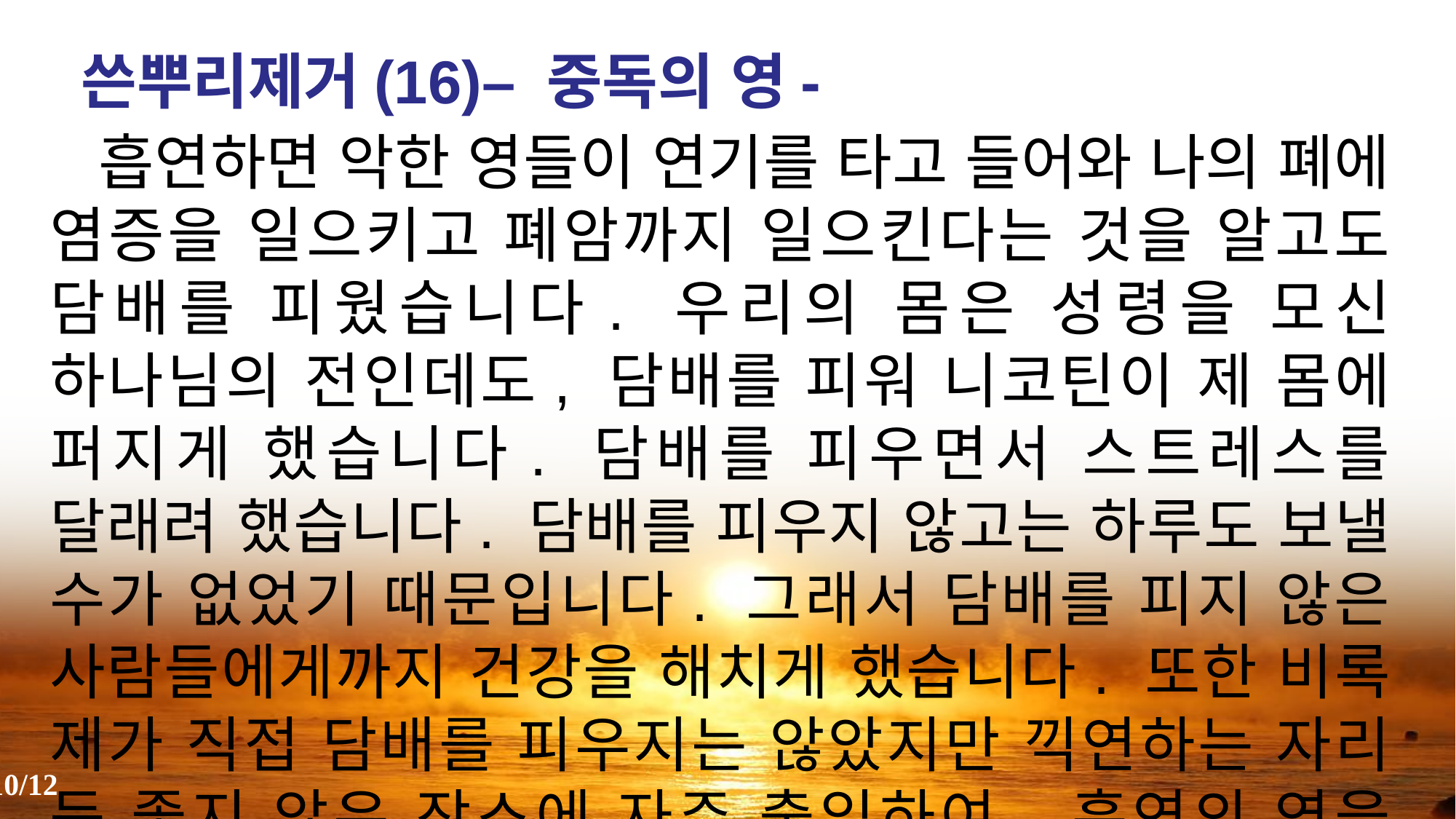

쓴뿌리제거(16)– 중독의 영-
  흡연하면 악한 영들이 연기를 타고 들어와 나의 폐에 염증을 일으키고 폐암까지 일으킨다는 것을 알고도 담배를 피웠습니다. 우리의 몸은 성령을 모신 하나님의 전인데도, 담배를 피워 니코틴이 제 몸에 퍼지게 했습니다. 담배를 피우면서 스트레스를 달래려 했습니다. 담배를 피우지 않고는 하루도 보낼 수가 없었기 때문입니다. 그래서 담배를 피지 않은 사람들에게까지 건강을 해치게 했습니다. 또한 비록 제가 직접 담배를 피우지는 않았지만 끽연하는 자리 등 좋지 않은 장소에 자주 출입하여, 흡연의 영을 받아들인 죄를 회개합니다.